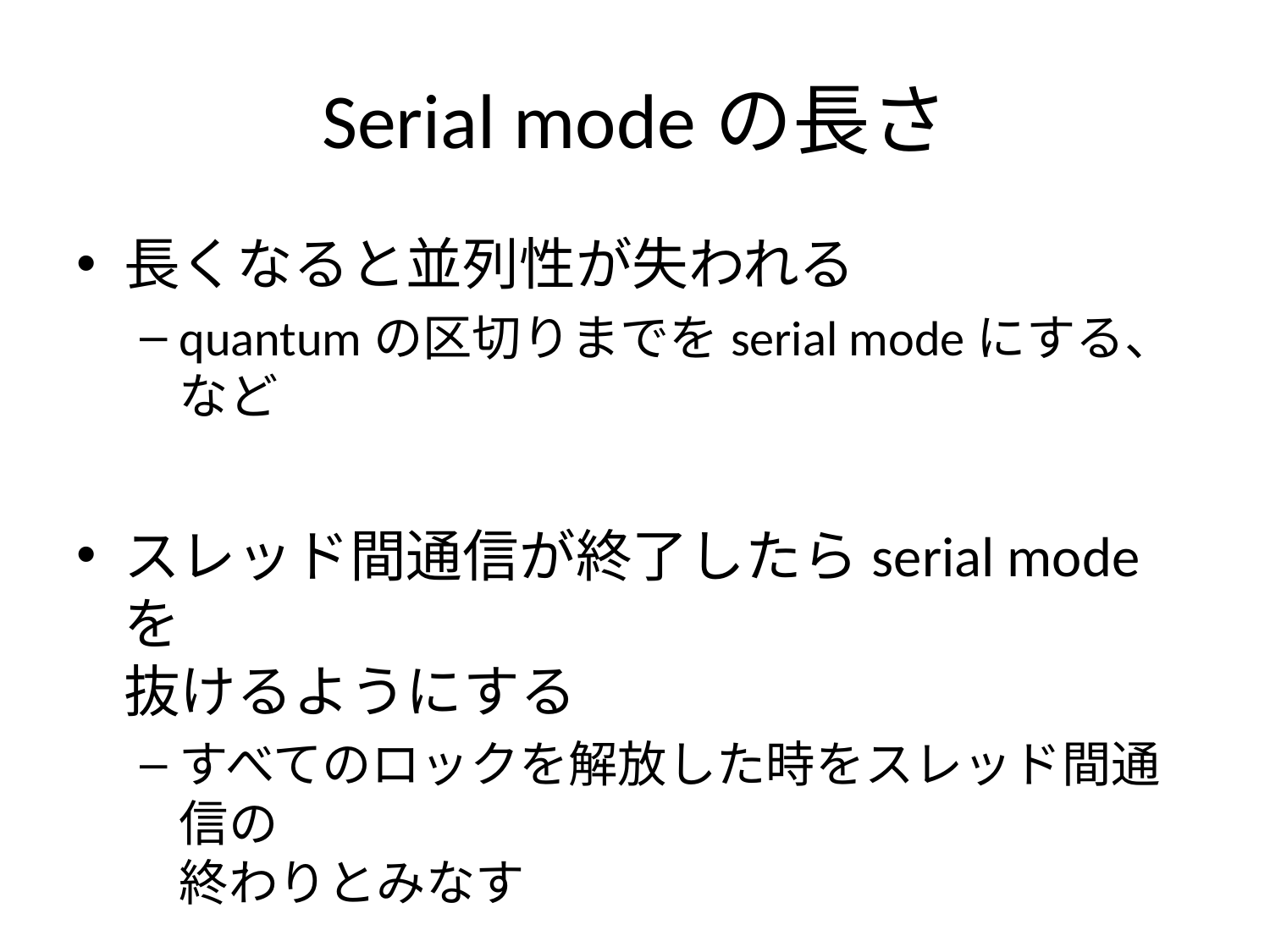

# Serial modeの長さ
長くなると並列性が失われる
quantumの区切りまでをserial modeにする、など

スレッド間通信が終了したらserial modeを
抜けるようにする
すべてのロックを解放した時をスレッド間通信の
終わりとみなす